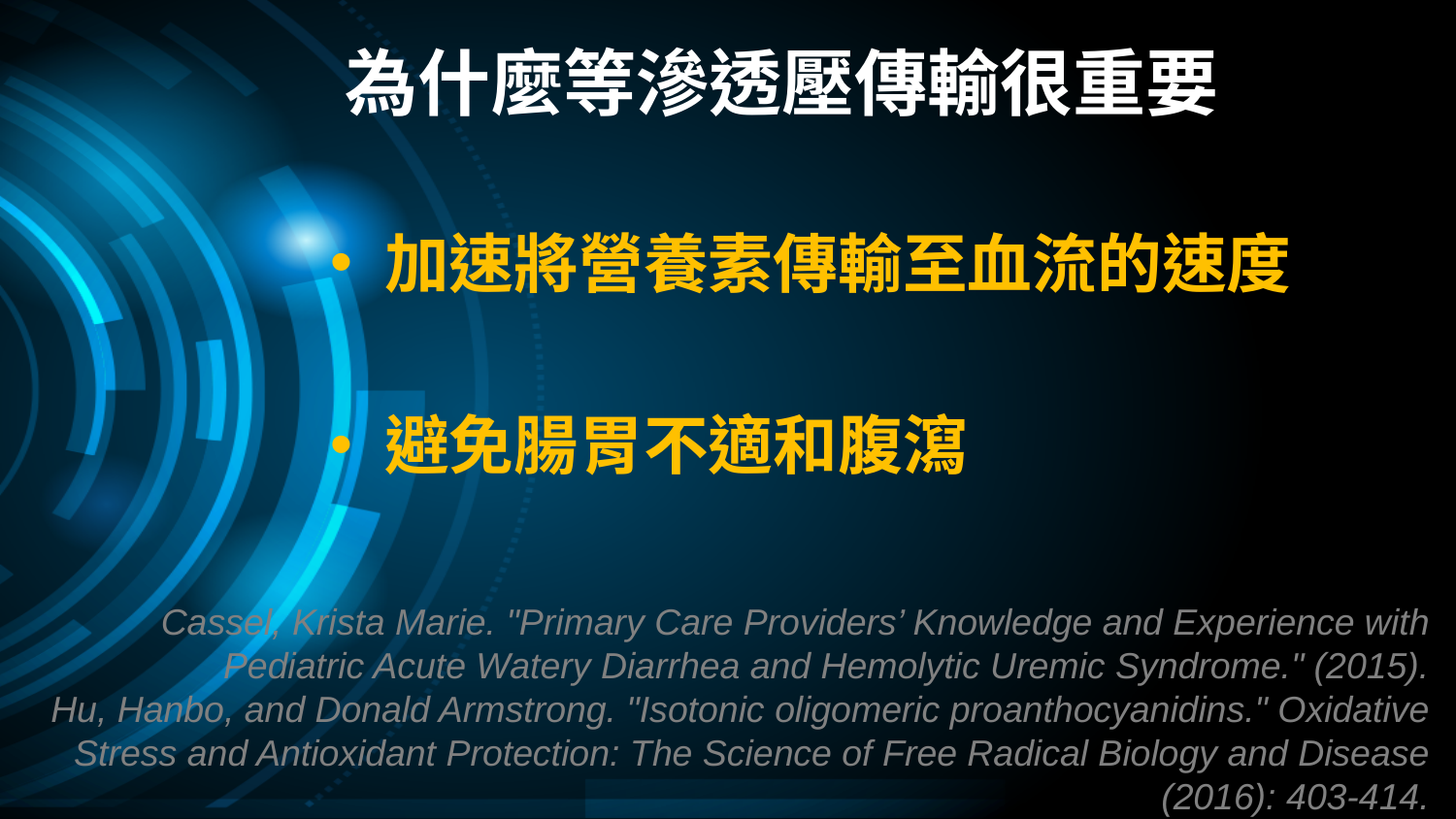

# 為什麼等滲透壓傳輸很重要
加速將營養素傳輸至血流的速度

避免腸胃不適和腹瀉

Cassel, Krista Marie. "Primary Care Providers’ Knowledge and Experience with Pediatric Acute Watery Diarrhea and Hemolytic Uremic Syndrome." (2015).
 Hu, Hanbo, and Donald Armstrong. "Isotonic oligomeric proanthocyanidins." Oxidative Stress and Antioxidant Protection: The Science of Free Radical Biology and Disease (2016): 403-414.